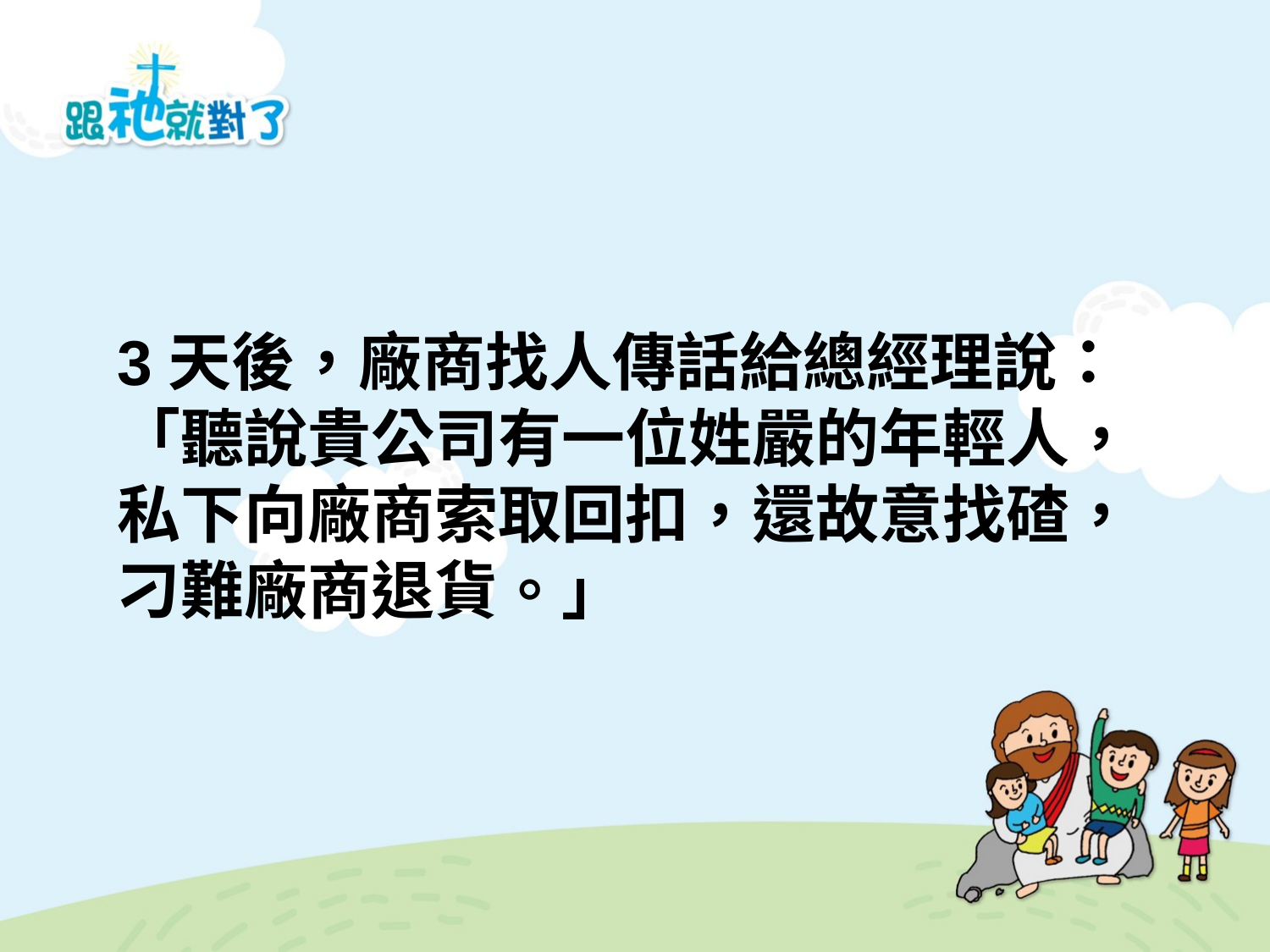

3天後，廠商找人傳話給總經理說：「聽說貴公司有一位姓嚴的年輕人，私下向廠商索取回扣，還故意找碴，刁難廠商退貨。」